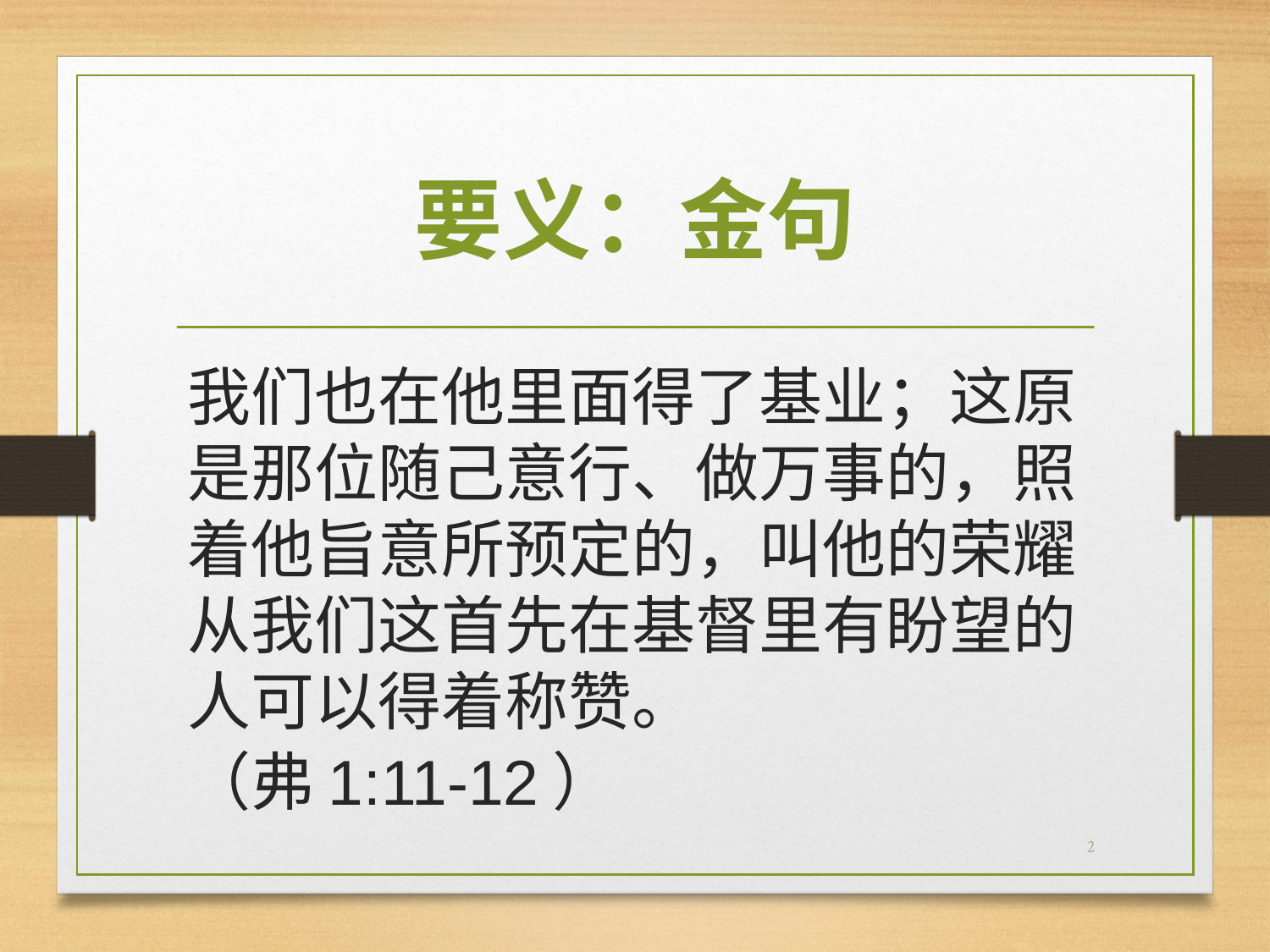

# 要义：金句
我们也在他里面得了基业；这原是那位随己意行、做万事的，照着他旨意所预定的，叫他的荣耀从我们这首先在基督里有盼望的人可以得着称赞。
（弗1:11-12）
2